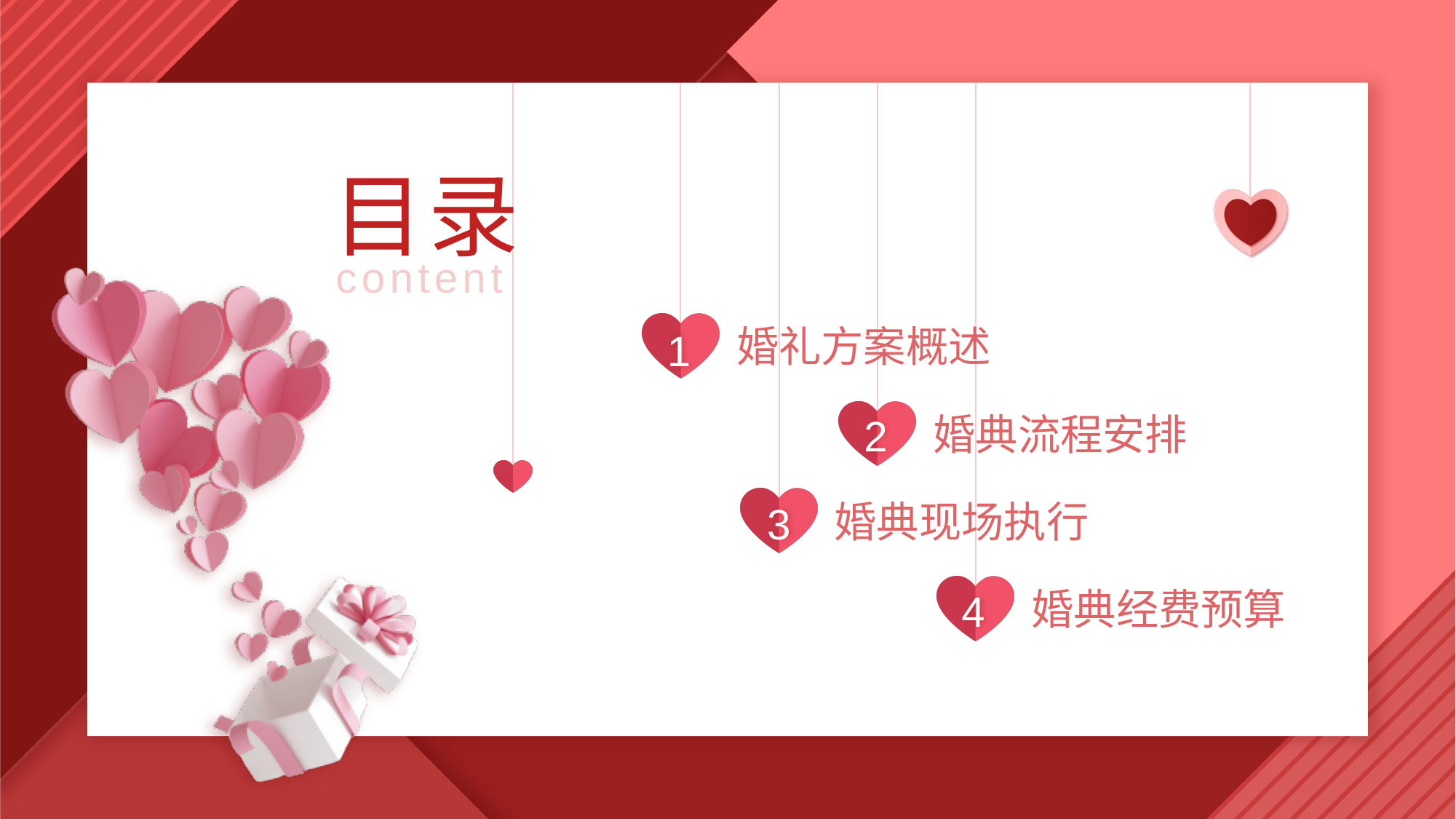

目录
content
婚礼方案概述
1
婚典流程安排
2
婚典现场执行
3
婚典经费预算
4